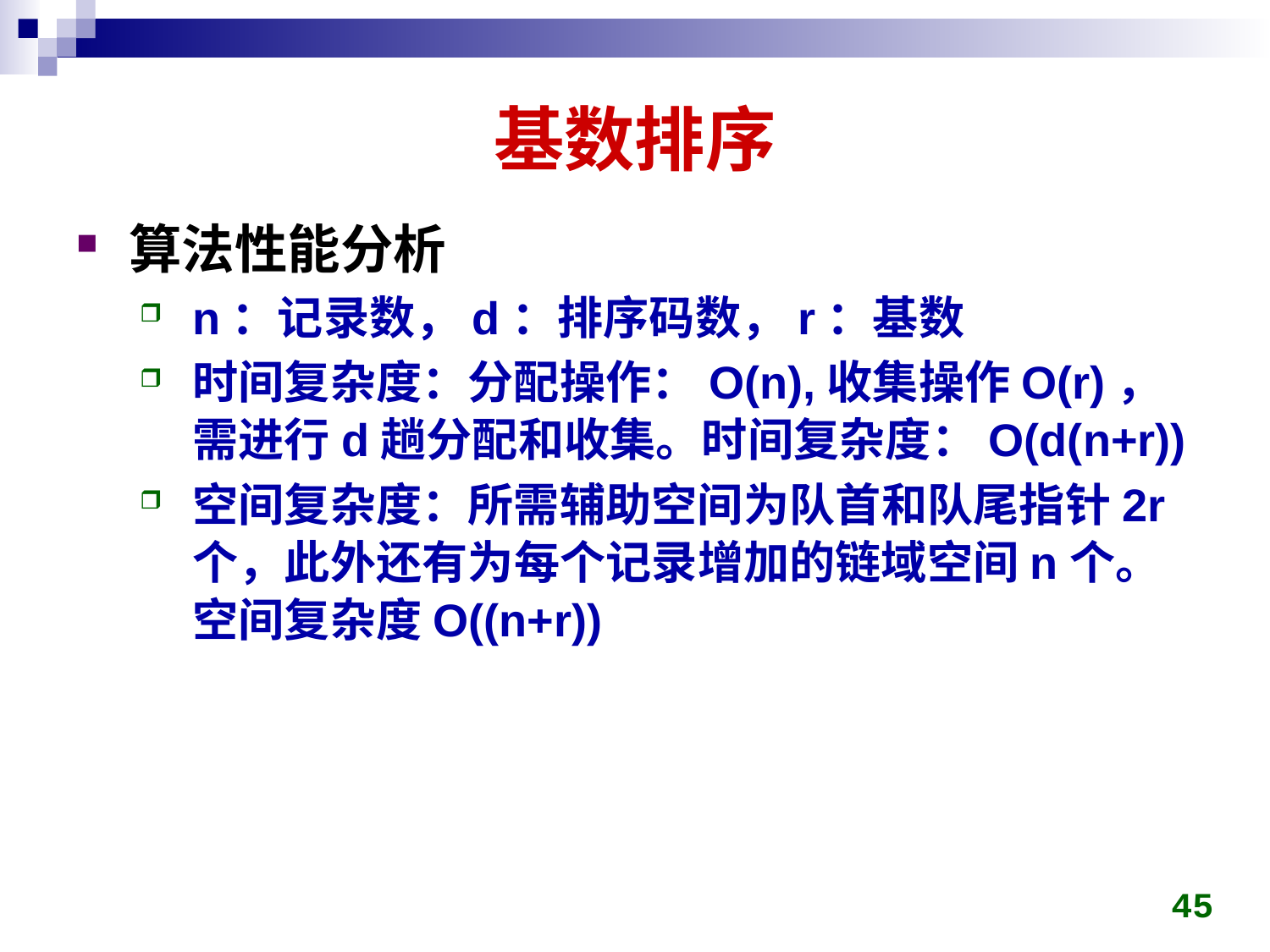

# 基数排序
算法性能分析
n：记录数，d：排序码数，r：基数
时间复杂度：分配操作：O(n),收集操作O(r)，需进行d趟分配和收集。时间复杂度：O(d(n+r))
空间复杂度：所需辅助空间为队首和队尾指针2r个，此外还有为每个记录增加的链域空间n个。空间复杂度O((n+r))
45